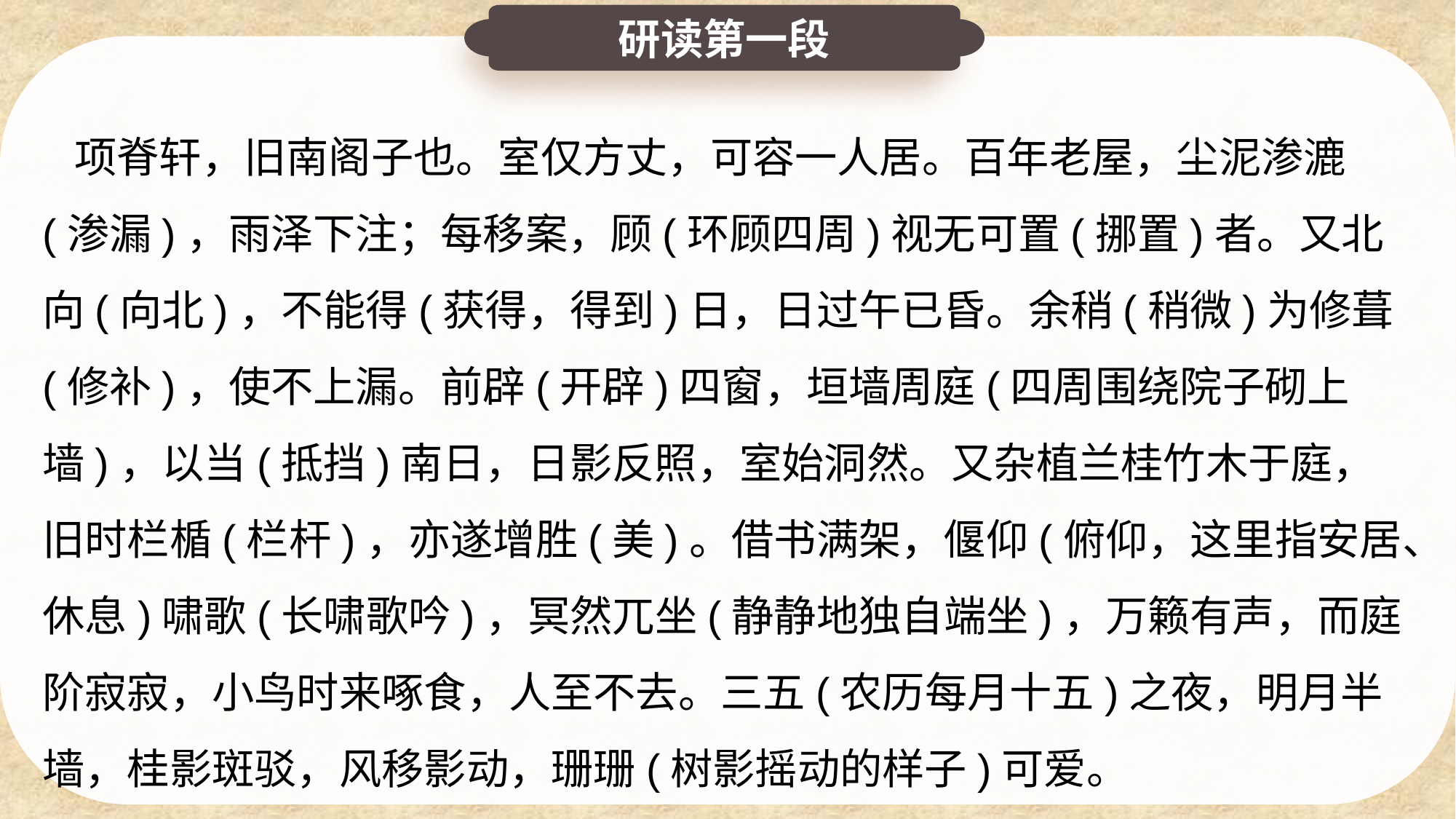

研读第一段

项脊轩，旧南阁子也。室仅方丈，可容一人居。百年老屋，尘泥渗漉(渗漏)，雨泽下注；每移案，顾(环顾四周)视无可置(挪置)者。又北向(向北)，不能得(获得，得到)日，日过午已昏。余稍(稍微)为修葺(修补)，使不上漏。前辟(开辟)四窗，垣墙周庭(四周围绕院子砌上墙)，以当(抵挡)南日，日影反照，室始洞然。又杂植兰桂竹木于庭，旧时栏楯(栏杆)，亦遂增胜(美)。借书满架，偃仰(俯仰，这里指安居、休息)啸歌(长啸歌吟)，冥然兀坐(静静地独自端坐)，万籁有声，而庭阶寂寂，小鸟时来啄食，人至不去。三五(农历每月十五)之夜，明月半墙，桂影斑驳，风移影动，珊珊(树影摇动的样子)可爱。